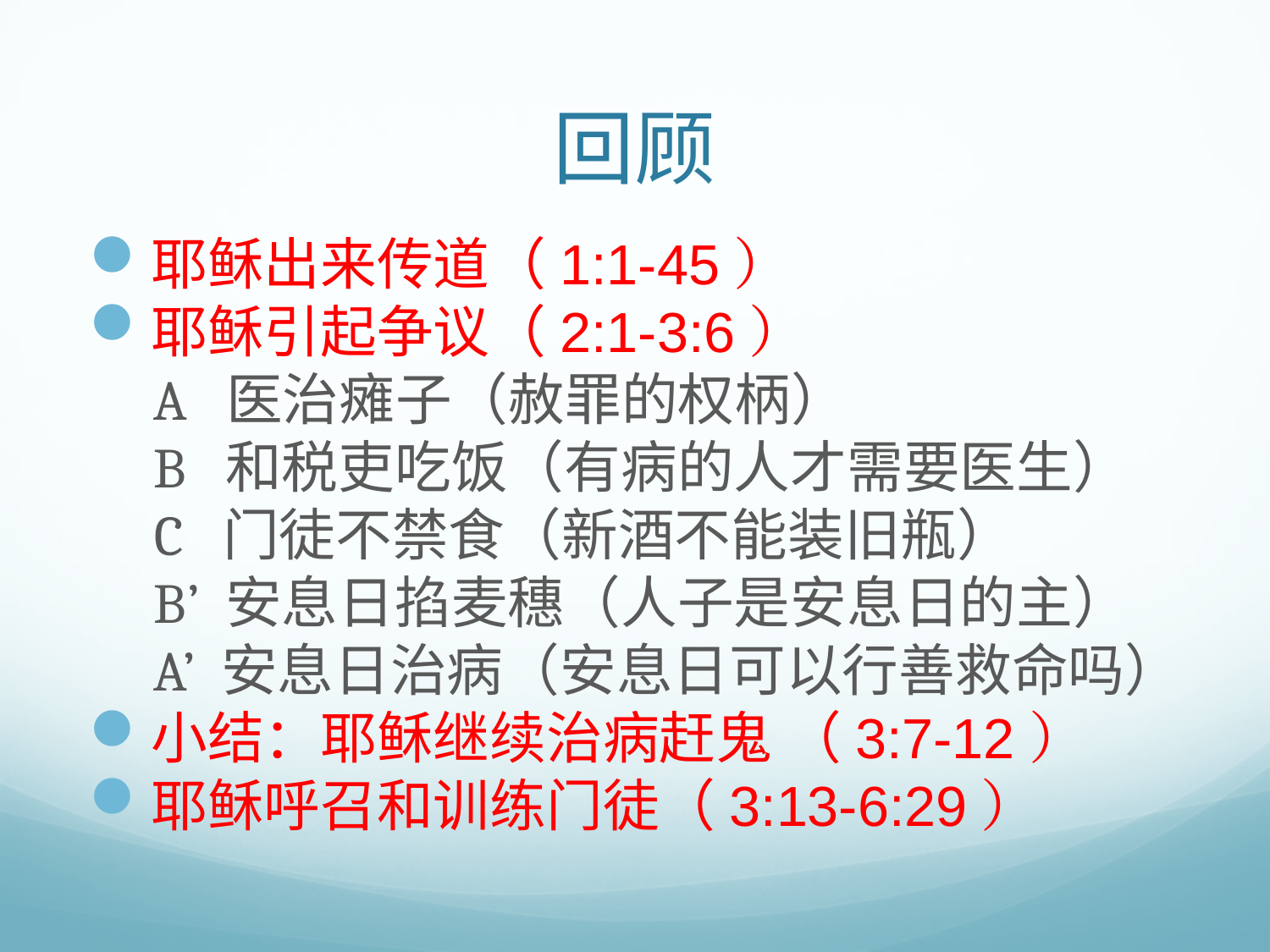

# 回顾
耶稣出来传道（1:1-45）
耶稣引起争议（2:1-3:6）
A  医治瘫子（赦罪的权柄）
B  和税吏吃饭（有病的人才需要医生）
C  门徒不禁食（新酒不能装旧瓶）
B’ 安息日掐麦穗（人子是安息日的主）
A’ 安息日治病（安息日可以行善救命吗）
小结：耶稣继续治病赶鬼 （3:7-12）
耶稣呼召和训练门徒（3:13-6:29）